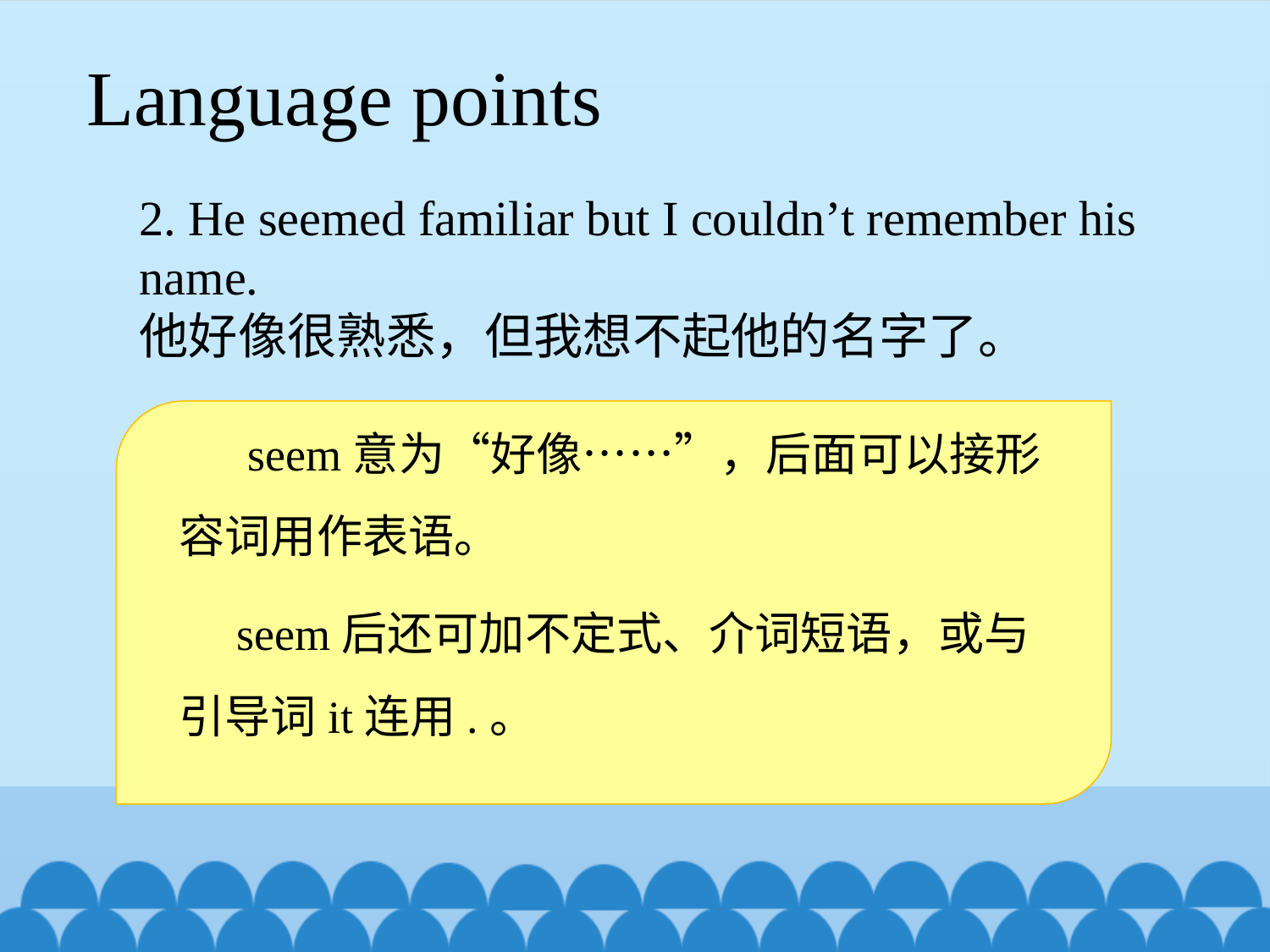

Language points
2. He seemed familiar but I couldn’t remember his name.
他好像很熟悉，但我想不起他的名字了。
      seem意为“好像……”，后面可以接形容词用作表语。

     seem后还可加不定式、介词短语，或与引导词it连用.。